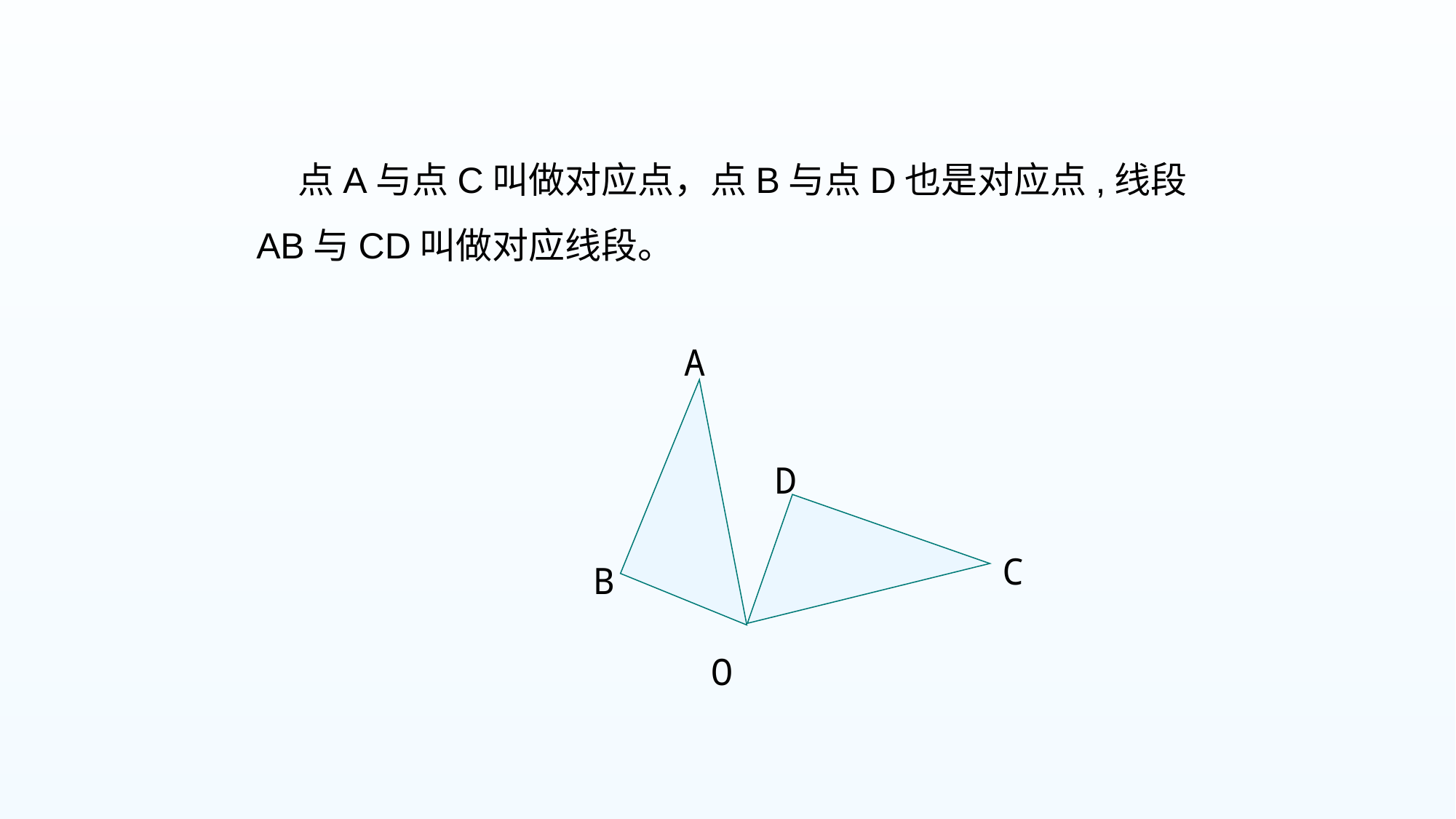

# 点A与点C叫做对应点，点B与点D也是对应点,线段AB与CD叫做对应线段。

A

D

C
B
O